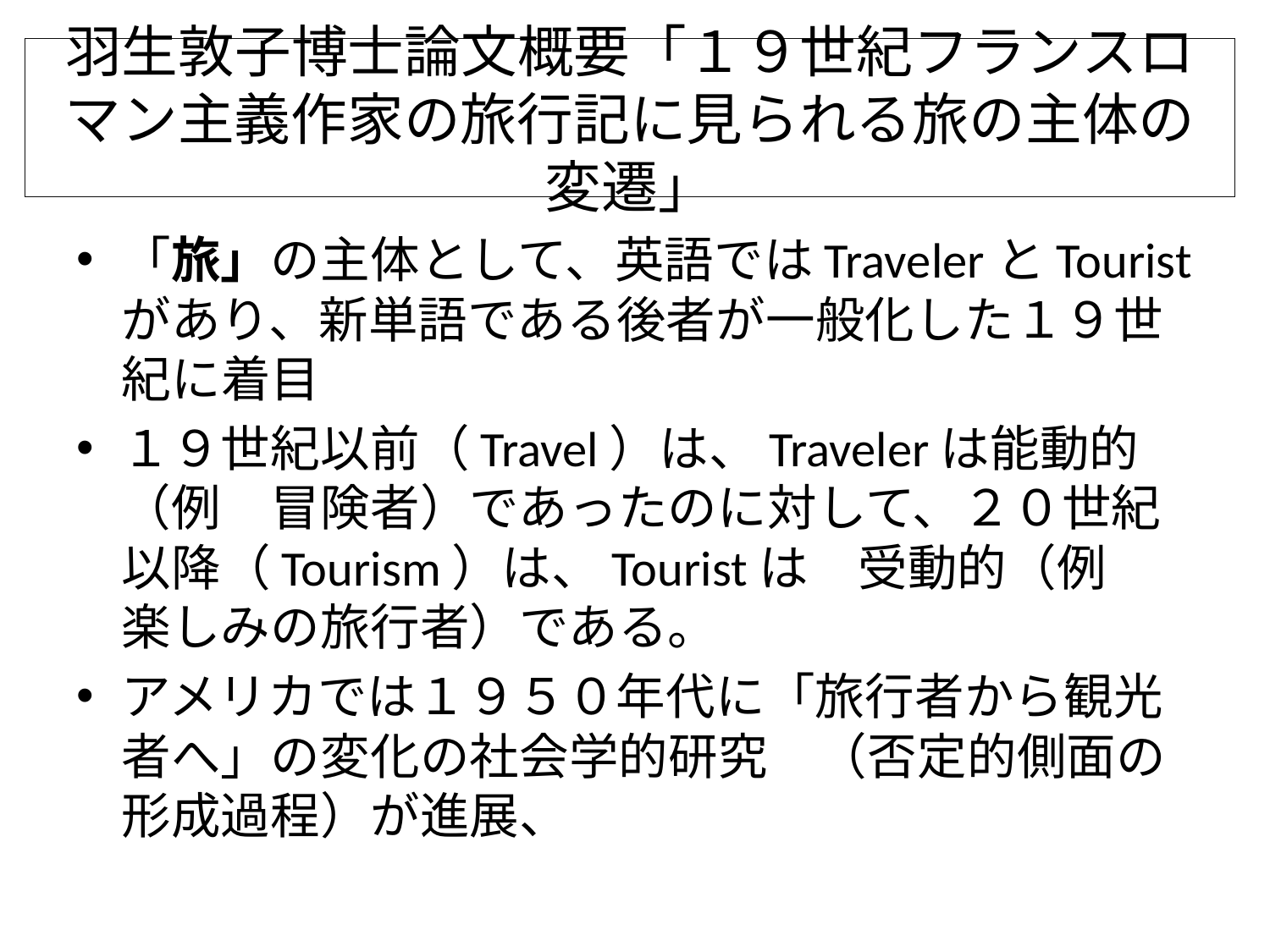

# 羽生敦子博士論文概要「１９世紀フランスロマン主義作家の旅行記に見られる旅の主体の変遷」
「旅」の主体として、英語ではTravelerとTouristがあり、新単語である後者が一般化した１９世紀に着目
１９世紀以前（Travel）は、Travelerは能動的（例　冒険者）であったのに対して、２０世紀以降（Tourism）は、Touristは　受動的（例　楽しみの旅行者）である。
アメリカでは１９５０年代に「旅行者から観光者へ」の変化の社会学的研究　（否定的側面の形成過程）が進展、